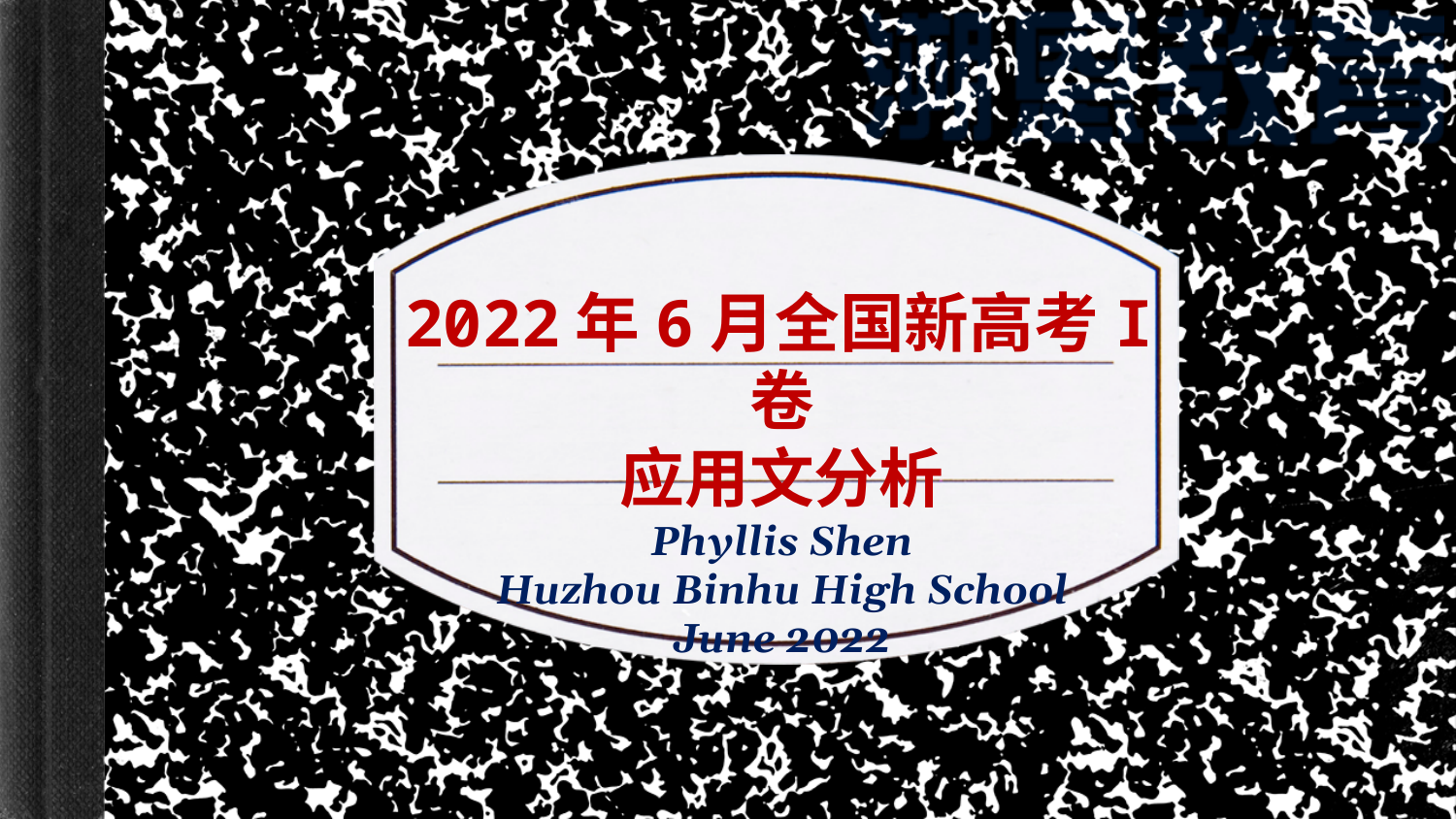

# 2022年6月全国新高考I卷 应用文分析 Phyllis Shen Huzhou Binhu High School June 2022